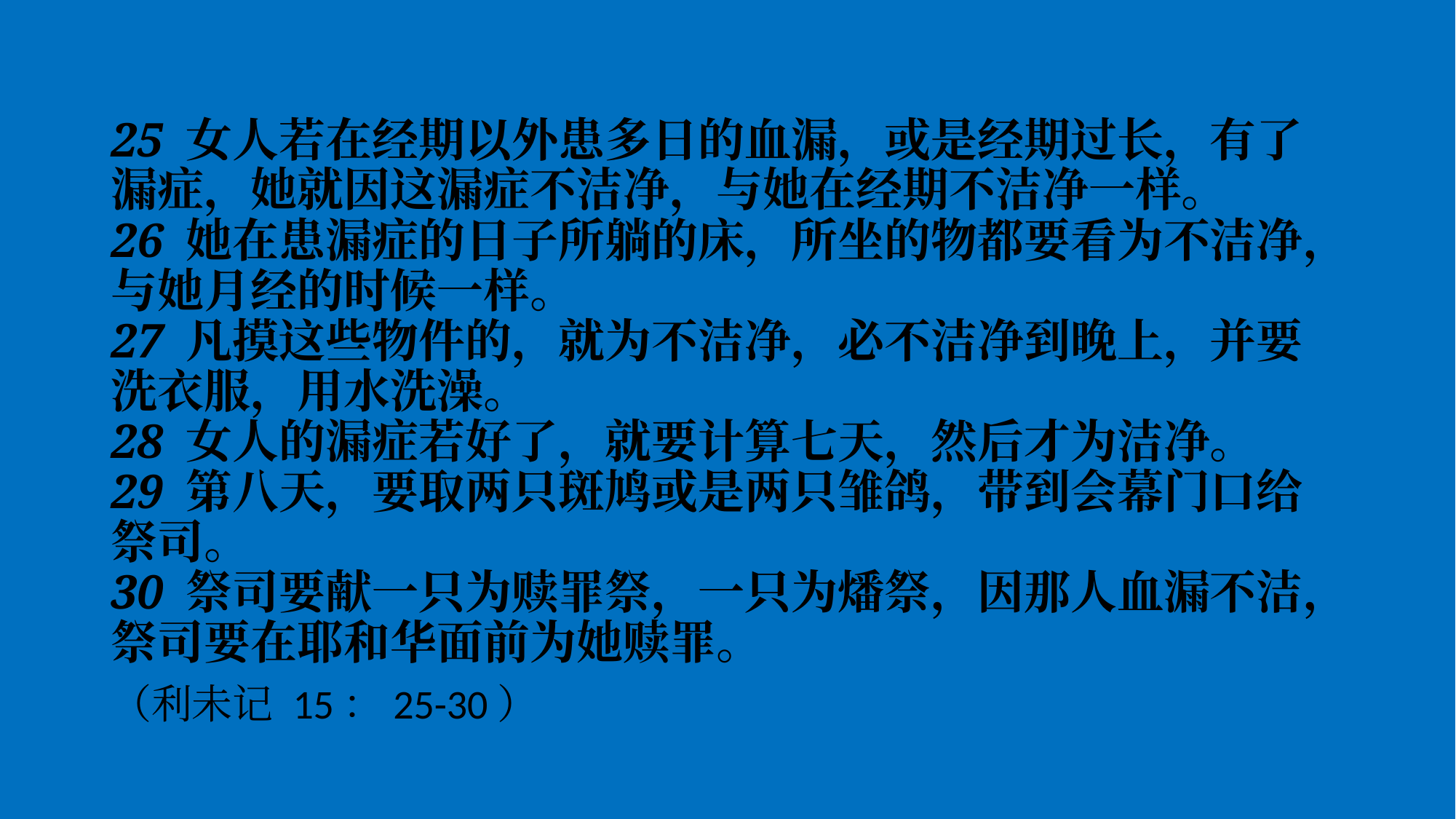

#
25 女人若在经期以外患多日的血漏，或是经期过长，有了漏症，她就因这漏症不洁净，与她在经期不洁净一样。
26 她在患漏症的日子所躺的床，所坐的物都要看为不洁净，与她月经的时候一样。
27 凡摸这些物件的，就为不洁净，必不洁净到晚上，并要洗衣服，用水洗澡。
28 女人的漏症若好了，就要计算七天，然后才为洁净。
29 第八天，要取两只斑鸠或是两只雏鸽，带到会幕门口给祭司。
30 祭司要献一只为赎罪祭，一只为燔祭，因那人血漏不洁，祭司要在耶和华面前为她赎罪。
（利未记 15：25-30）